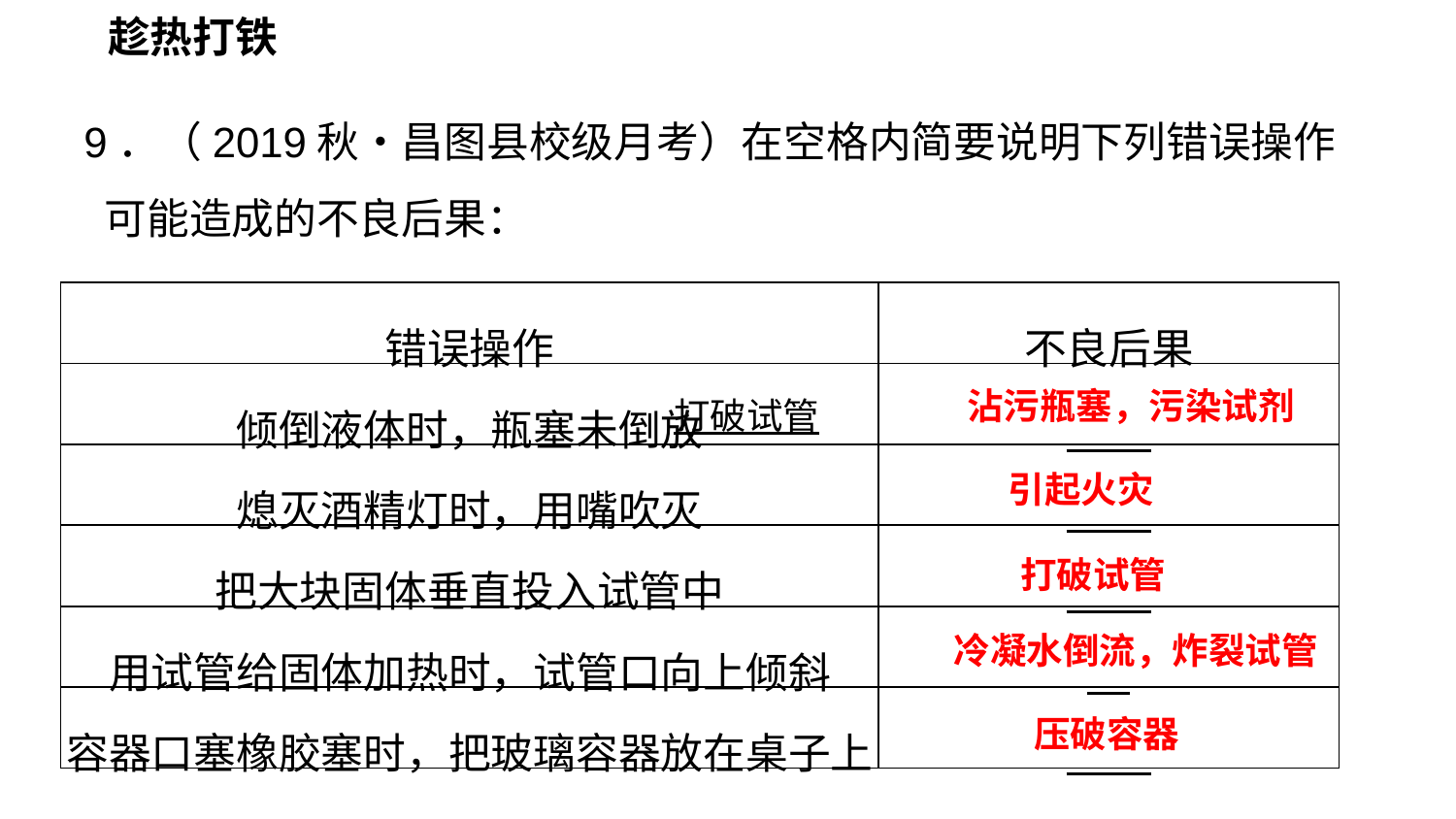

趁热打铁
9．（2019秋•昌图县校级月考）在空格内简要说明下列错误操作可能造成的不良后果：
| 错误操作 | 不良后果 |
| --- | --- |
| 倾倒液体时，瓶塞未倒放 |  |
| 熄灭酒精灯时，用嘴吹灭 |  |
| 把大块固体垂直投入试管中 |  |
| 用试管给固体加热时，试管口向上倾斜 |  |
| 容器口塞橡胶塞时，把玻璃容器放在桌子上 |  |
沾污瓶塞，污染试剂
打破试管
引起火灾
打破试管
冷凝水倒流，炸裂试管
压破容器